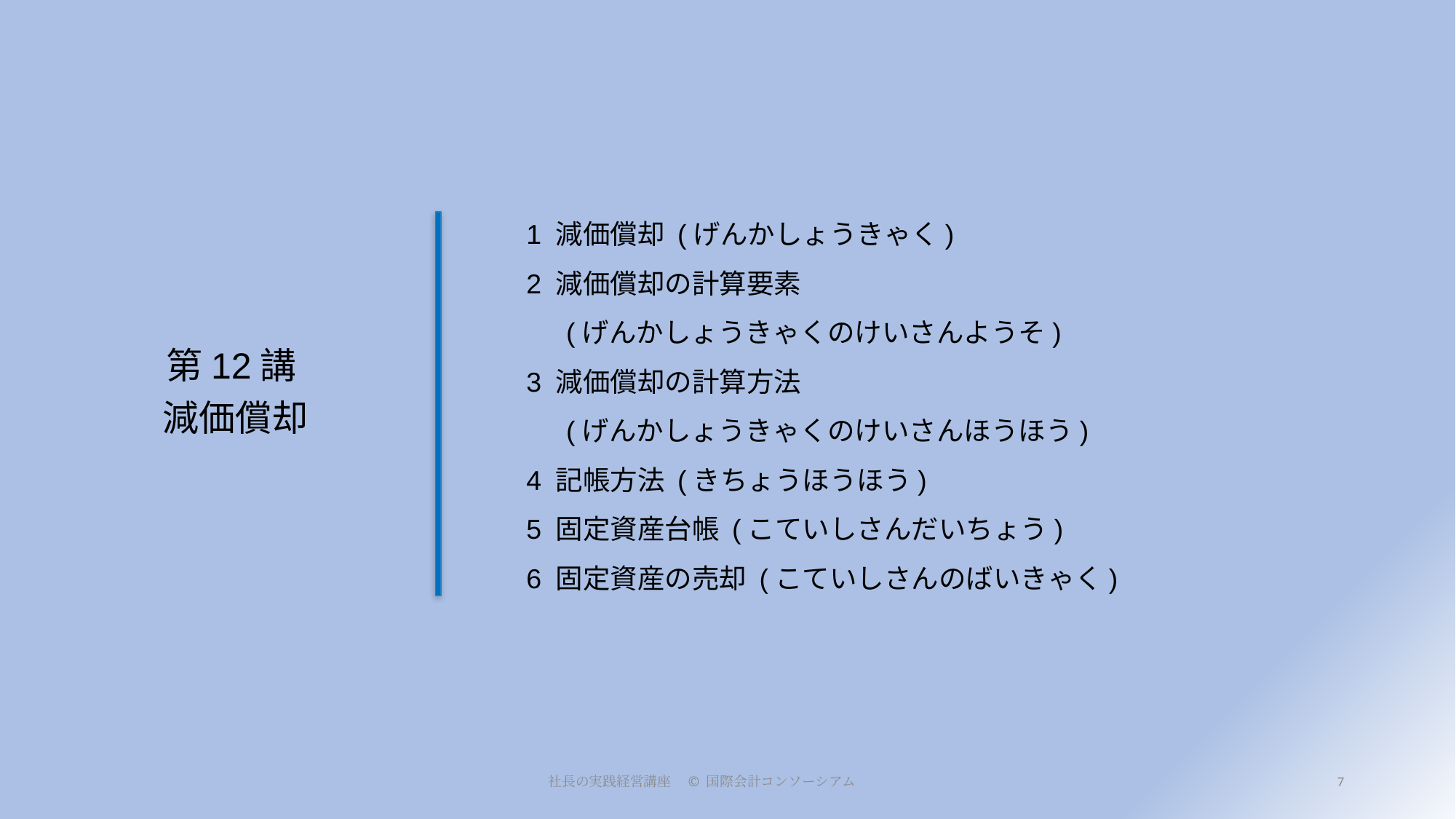

1 減価償却 (げんかしょうきゃく)
2 減価償却の計算要素
　 (げんかしょうきゃくのけいさんようそ)
3 減価償却の計算方法
　 (げんかしょうきゃくのけいさんほうほう)
4 記帳方法 (きちょうほうほう)
5 固定資産台帳 (こていしさんだいちょう)
6 固定資産の売却 (こていしさんのばいきゃく)
第12講
減価償却
7
社長の実践経営講座　© 国際会計コンソーシアム